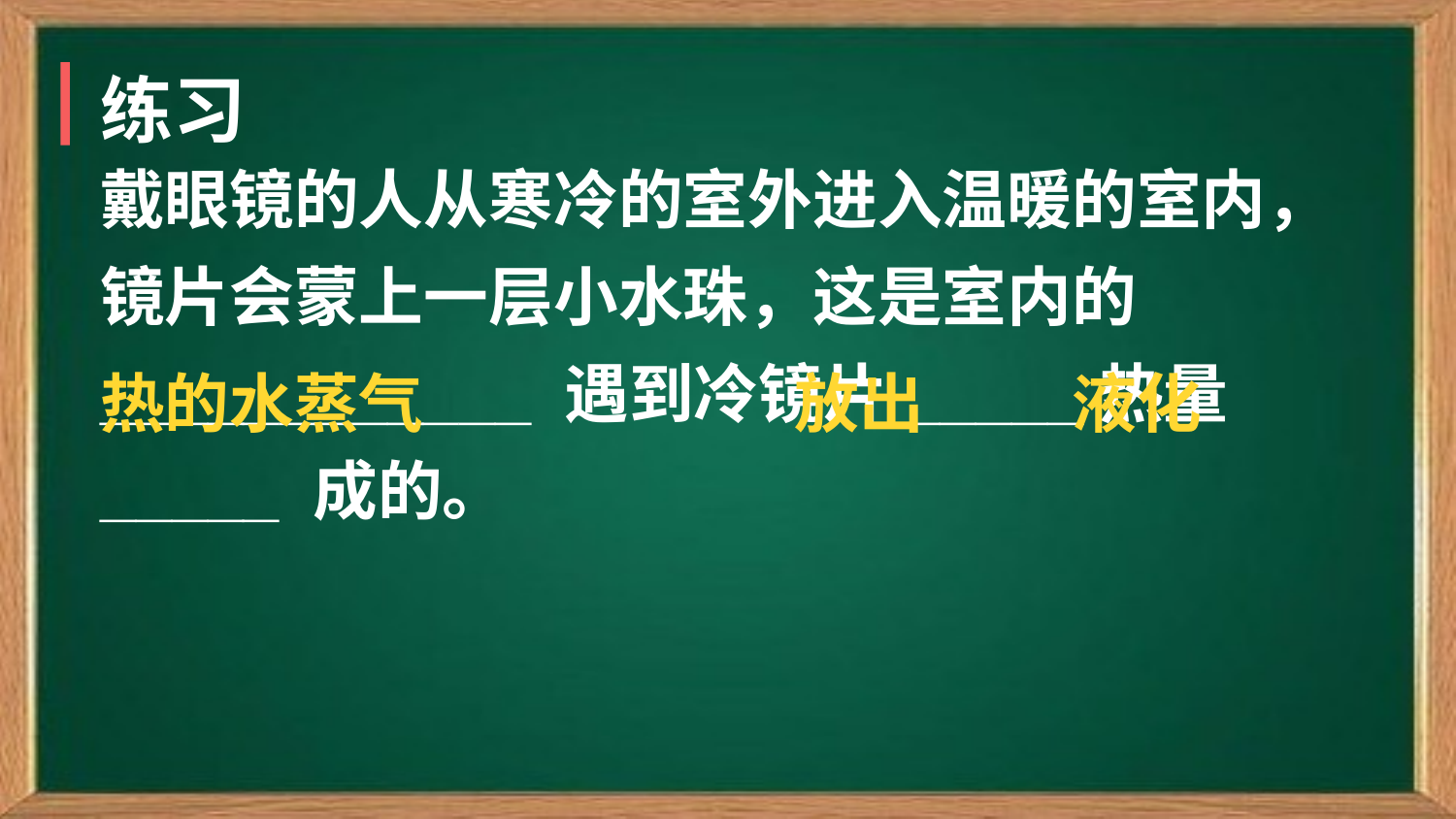

练习

戴眼镜的人从寒冷的室外进入温暖的室内，镜片会蒙上一层小水珠，这是室内的____________ 遇到冷镜片_____热量_____ 成的。
热的水蒸气
放出
液化